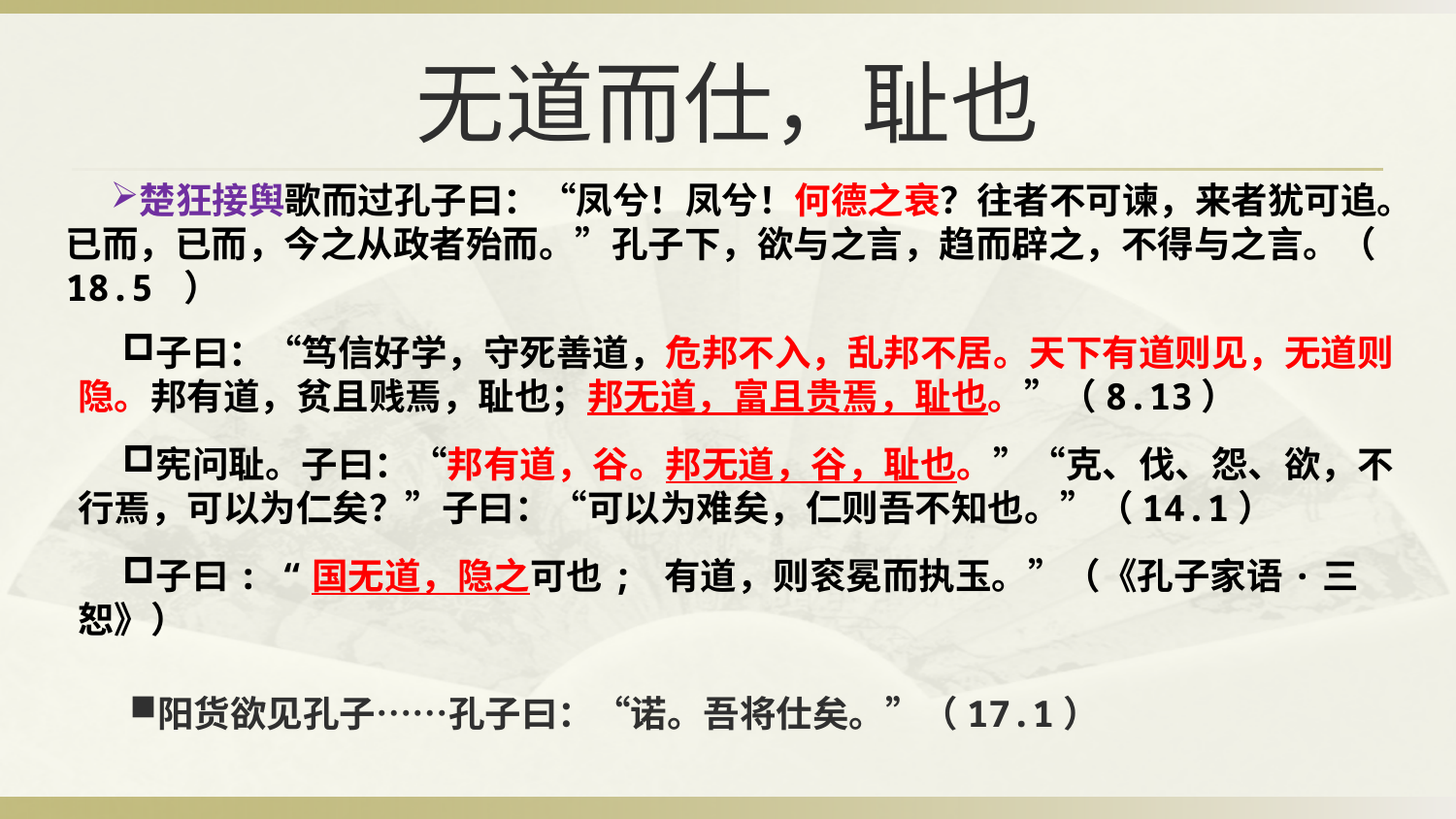

# 无道而仕，耻也
楚狂接舆歌而过孔子曰：“凤兮！凤兮！何德之衰？往者不可谏，来者犹可追。已而，已而，今之从政者殆而。”孔子下，欲与之言，趋而辟之，不得与之言。（ 18.5 ）
子曰：“笃信好学，守死善道，危邦不入，乱邦不居。天下有道则见，无道则隐。邦有道，贫且贱焉，耻也；邦无道，富且贵焉，耻也。”（8.13）
宪问耻。子曰：“邦有道，谷。邦无道，谷，耻也。”“克、伐、怨、欲，不行焉，可以为仁矣？”子曰：“可以为难矣，仁则吾不知也。”（14.1）
子曰: “国无道，隐之可也; 有道，则衮冕而执玉。”（《孔子家语·三恕》）
阳货欲见孔子……孔子曰：“诺。吾将仕矣。”（17.1）